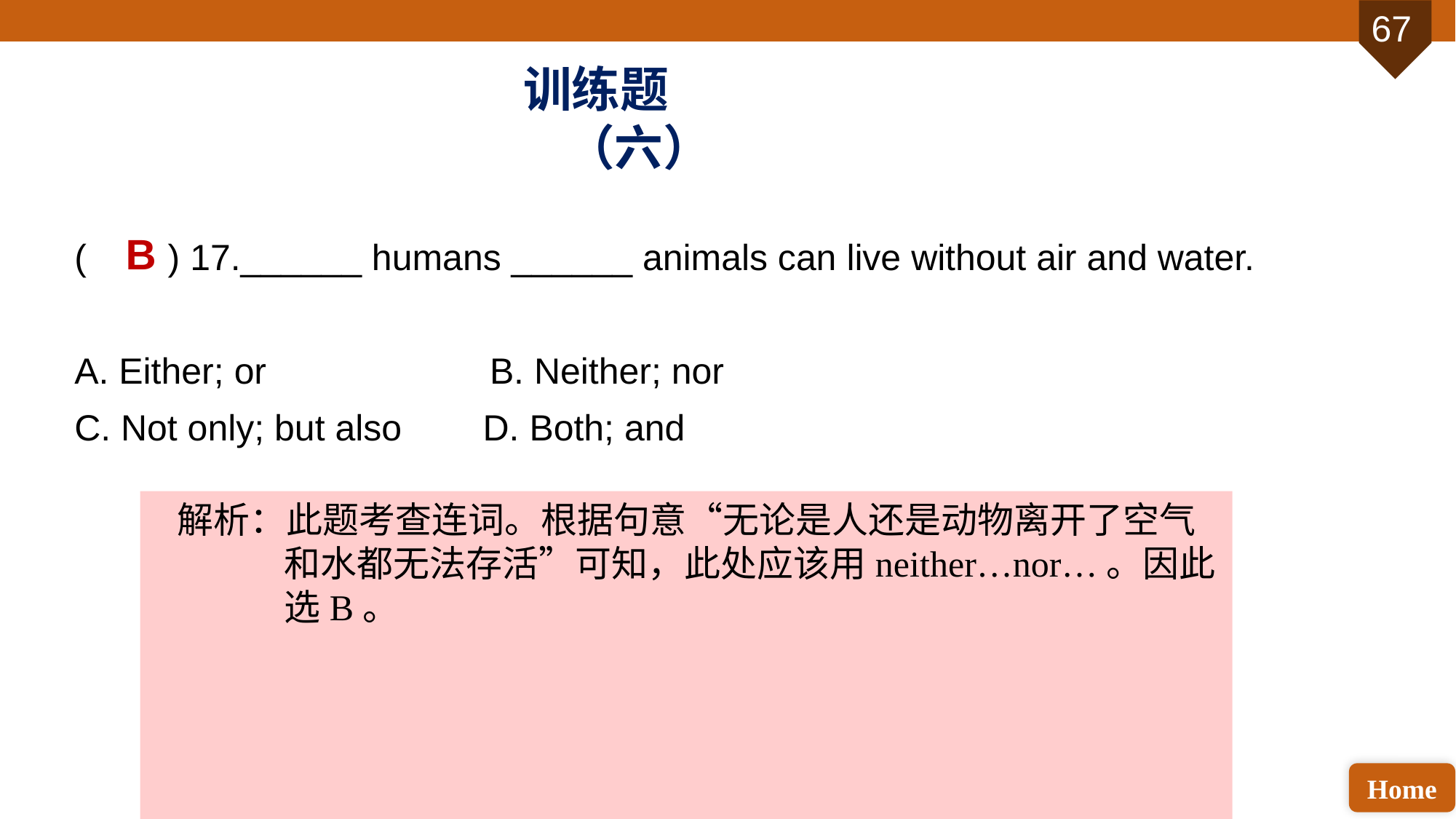

训练题（六）
(        ) 17.______ humans ______ animals can live without air and water.

A. Either; or                      B. Neither; nor
C. Not only; but also        D. Both; and
B

解析：此题考查连词。根据句意“无论是人还是动物离开了空气和水都无法存活”可知，此处应该用neither…nor…。因此选B。